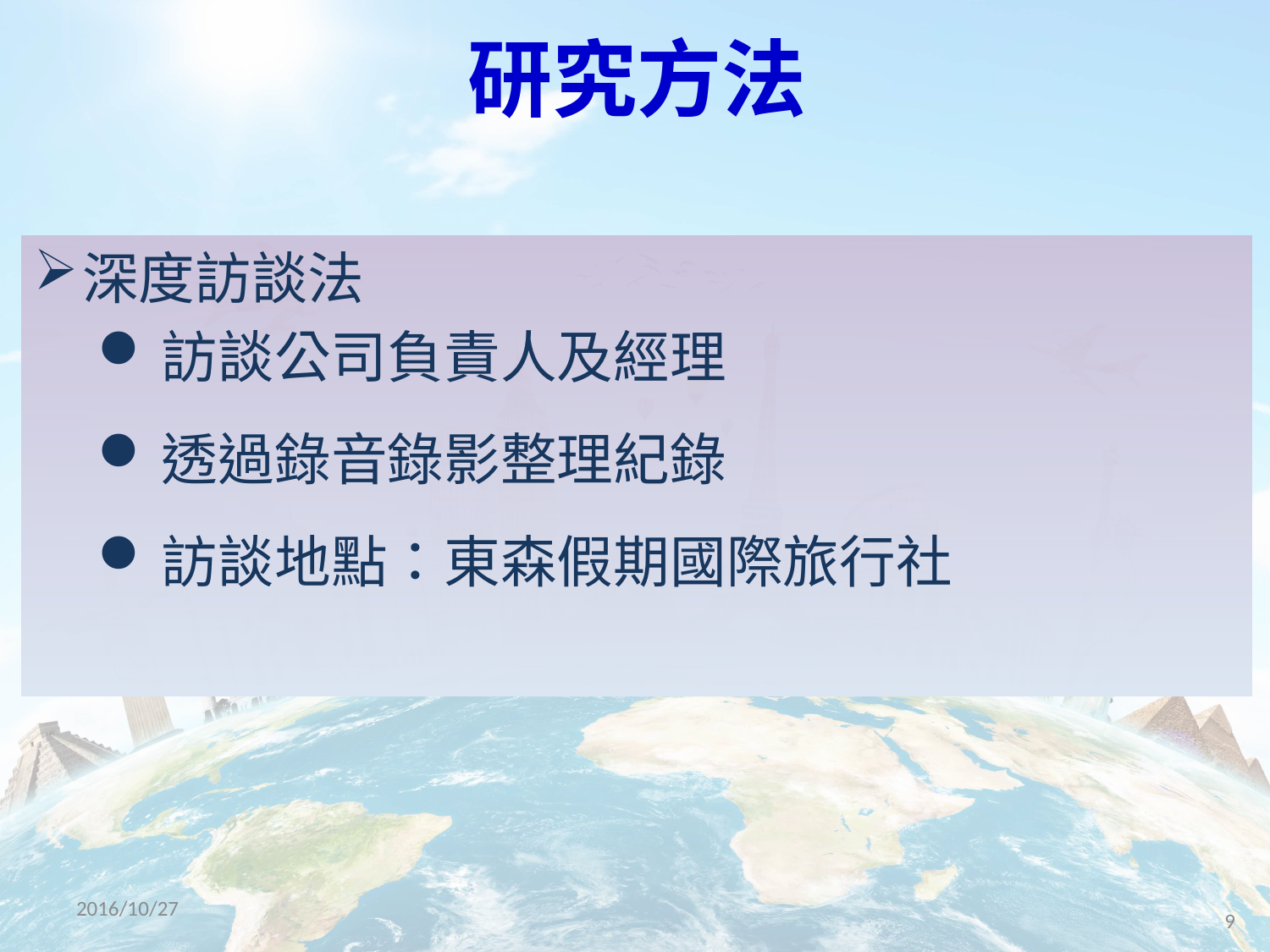

# 研究方法
深度訪談法
訪談公司負責人及經理
透過錄音錄影整理紀錄
訪談地點：東森假期國際旅行社

2016/10/27
9